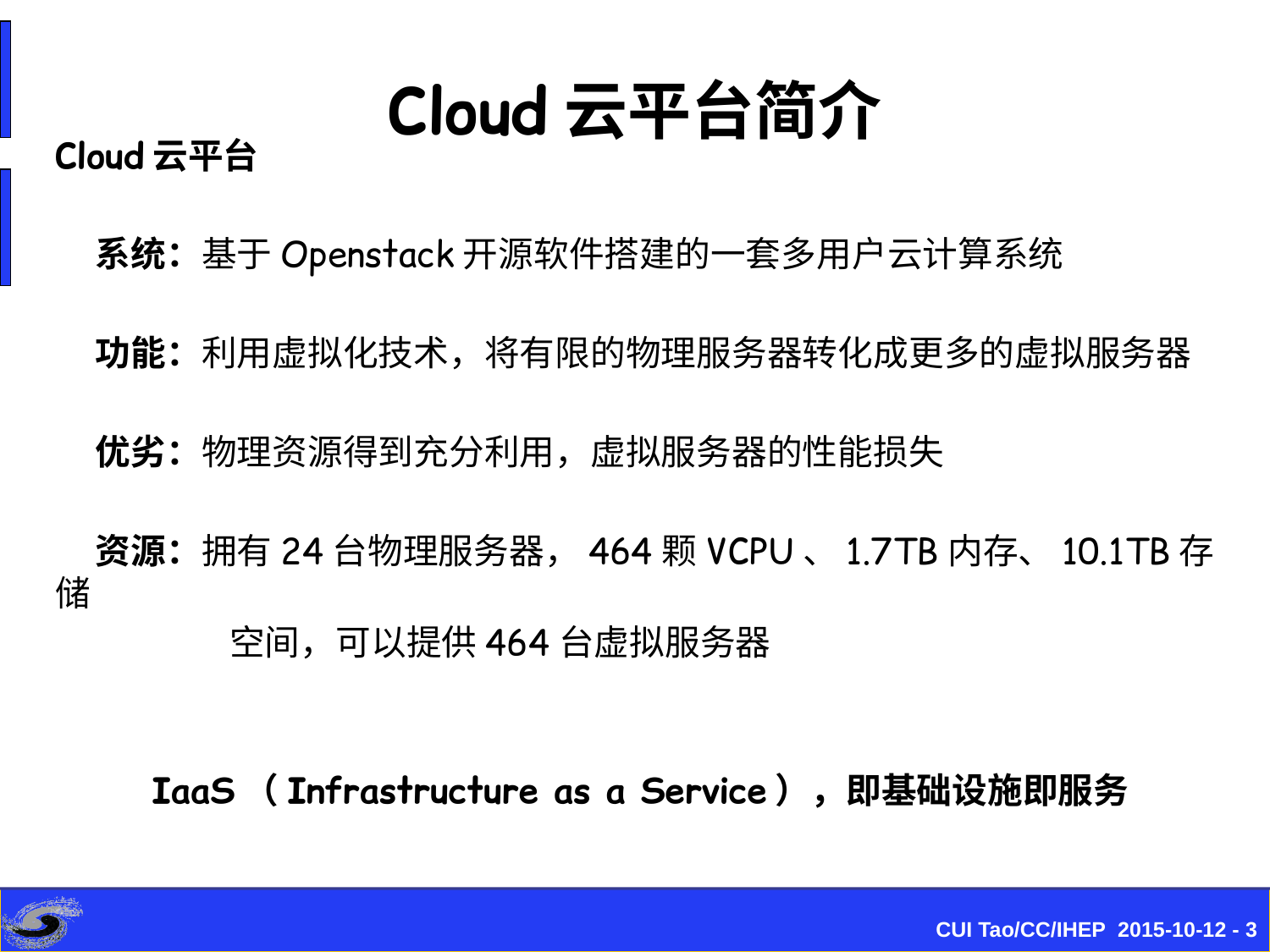

# Cloud云平台简介
Cloud云平台

    系统：基于Openstack开源软件搭建的一套多用户云计算系统

    功能：利用虚拟化技术，将有限的物理服务器转化成更多的虚拟服务器

    优劣：物理资源得到充分利用，虚拟服务器的性能损失

    资源：拥有24台物理服务器，464颗VCPU、1.7TB内存、10.1TB存储
	     空间，可以提供464台虚拟服务器

IaaS（Infrastructure as a Service），即基础设施即服务

CUI Tao/CC/IHEP  2015-10-12 - 3